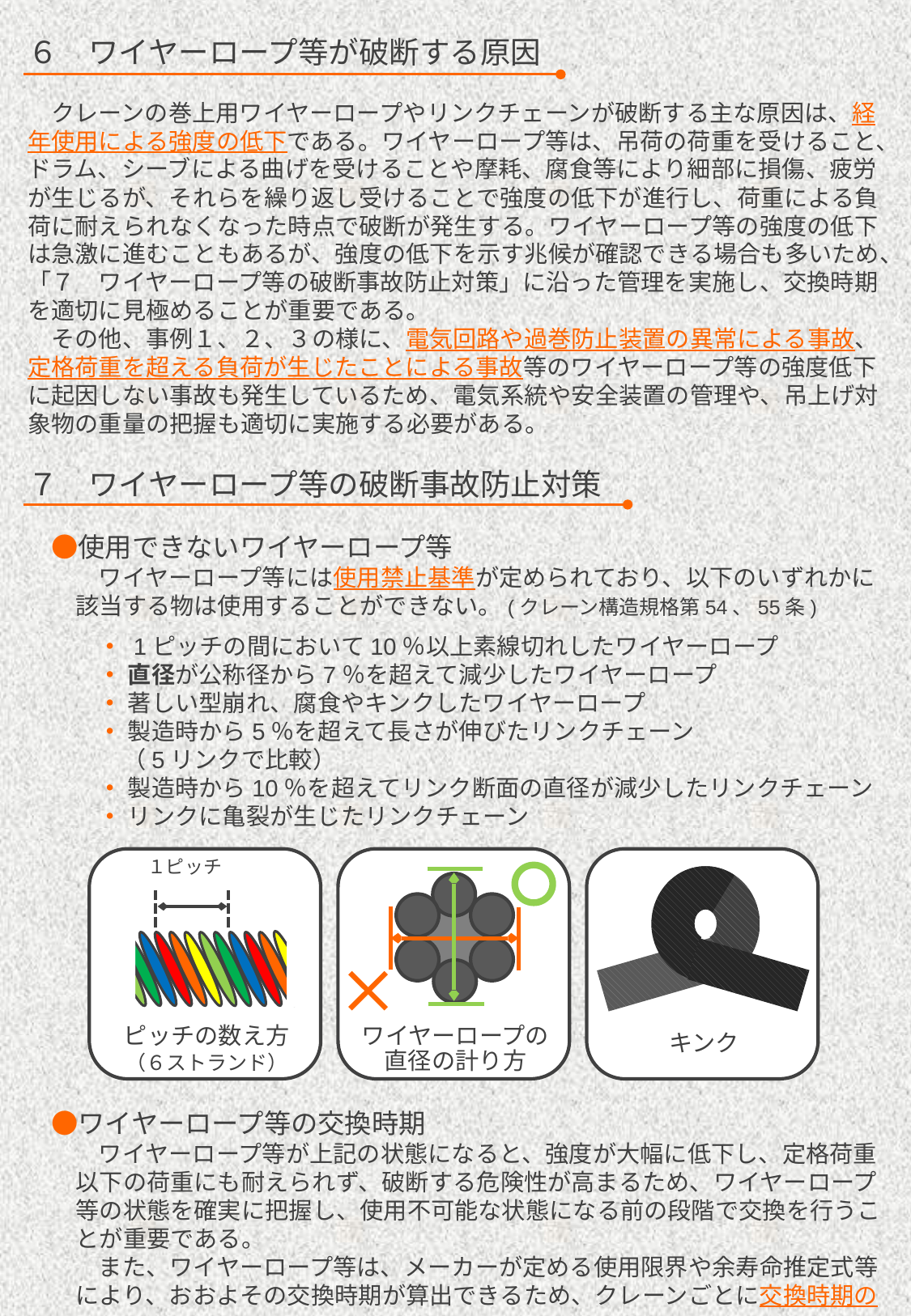

６　ワイヤーロープ等が破断する原因

　クレーンの巻上用ワイヤーロープやリンクチェーンが破断する主な原因は、経年使用による強度の低下である。ワイヤーロープ等は、吊荷の荷重を受けること、ドラム、シーブによる曲げを受けることや摩耗、腐食等により細部に損傷、疲労が生じるが、それらを繰り返し受けることで強度の低下が進行し、荷重による負荷に耐えられなくなった時点で破断が発生する。ワイヤーロープ等の強度の低下は急激に進むこともあるが、強度の低下を示す兆候が確認できる場合も多いため、「７　ワイヤーロープ等の破断事故防止対策」に沿った管理を実施し、交換時期を適切に見極めることが重要である。
　その他、事例１、２、３の様に、電気回路や過巻防止装置の異常による事故、定格荷重を超える負荷が生じたことによる事故等のワイヤーロープ等の強度低下に起因しない事故も発生しているため、電気系統や安全装置の管理や、吊上げ対象物の重量の把握も適切に実施する必要がある。

７　ワイヤーロープ等の破断事故防止対策

　●使用できないワイヤーロープ等
　　　ワイヤーロープ等には使用禁止基準が定められており、以下のいずれかに該当する物は使用することができない。(クレーン構造規格第54、55条)

　　　・ 1ピッチの間において10％以上素線切れしたワイヤーロープ
　　　・ 直径が公称径から7％を超えて減少したワイヤーロープ
　　　・ 著しい型崩れ、腐食やキンクしたワイヤーロープ
　　　・ 製造時から5％を超えて長さが伸びたリンクチェーン
　　　　（5リンクで比較）
　　　・ 製造時から10％を超えてリンク断面の直径が減少したリンクチェーン
　　　・ リンクに亀裂が生じたリンクチェーン

　●ワイヤーロープ等の交換時期
　　　ワイヤーロープ等が上記の状態になると、強度が大幅に低下し、定格荷重以下の荷重にも耐えられず、破断する危険性が高まるため、ワイヤーロープ等の状態を確実に把握し、使用不可能な状態になる前の段階で交換を行うことが重要である。
　　　また、ワイヤーロープ等は、メーカーが定める使用限界や余寿命推定式等により、おおよその交換時期が算出できるため、クレーンごとに交換時期の

キンク

１ピッチ

ピッチの数え方
（６ストランド）

ワイヤーロープの
直径の計り方